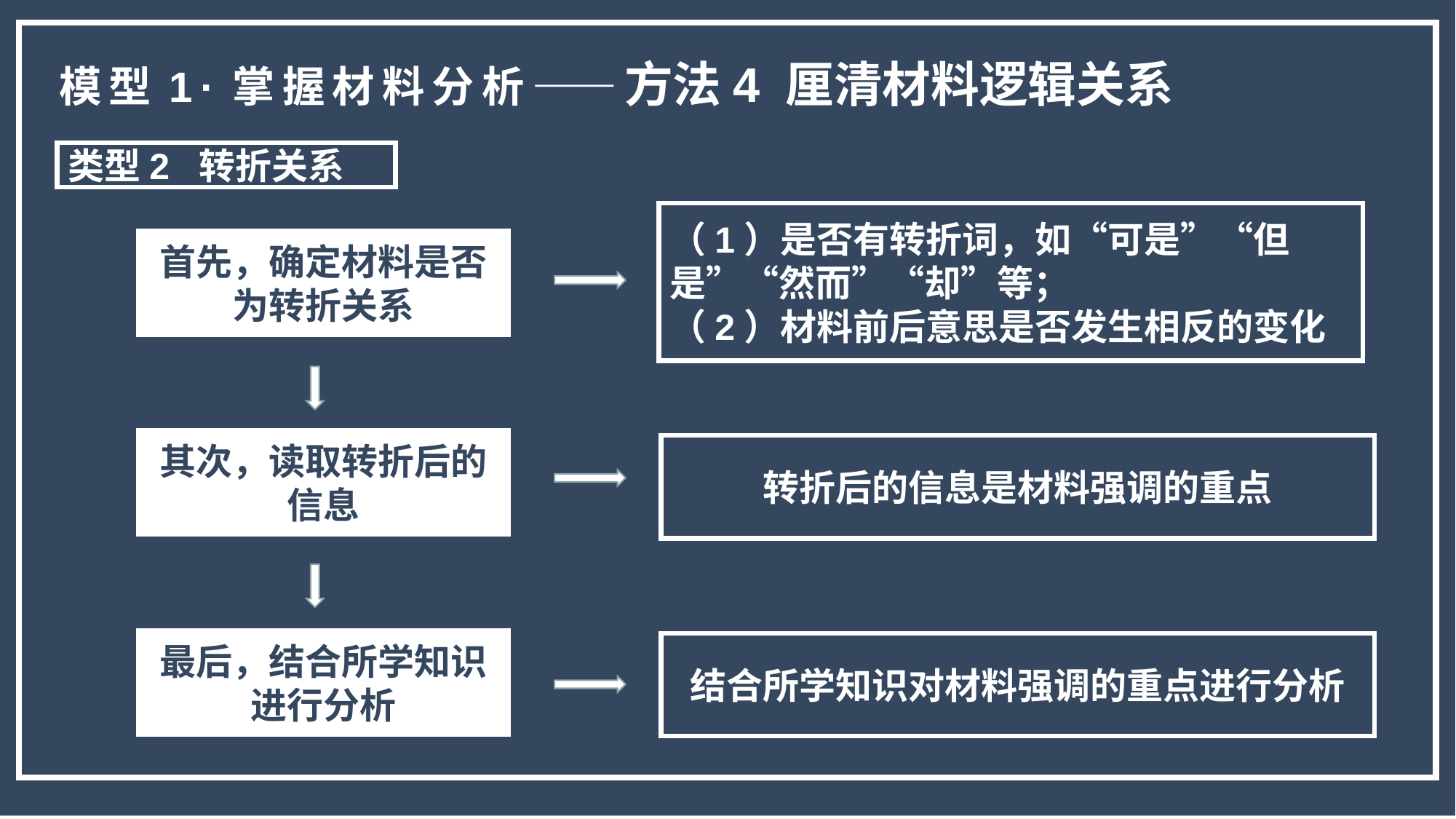

模型1·掌握材料分析——方法4 厘清材料逻辑关系

类型2  转折关系
（1）是否有转折词，如“可是”“但是”“然而”“却”等；
（2）材料前后意思是否发生相反的变化
首先，确定材料是否为转折关系

其次，读取转折后的信息
转折后的信息是材料强调的重点

最后，结合所学知识进行分析
结合所学知识对材料强调的重点进行分析